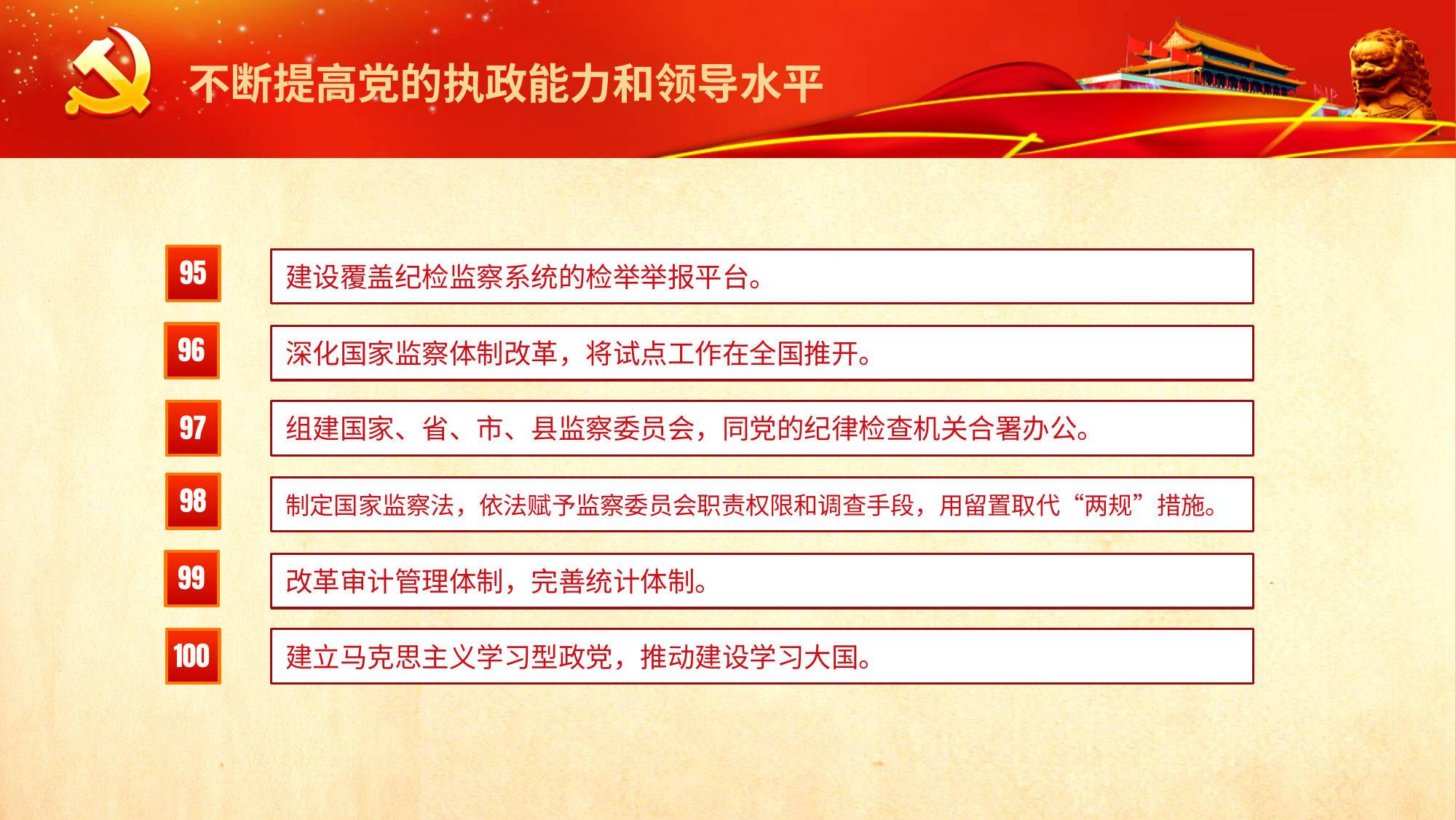

不断提高党的执政能力和领导水平

95
建设覆盖纪检监察系统的检举举报平台。

96
深化国家监察体制改革，将试点工作在全国推开。

97
组建国家、省、市、县监察委员会，同党的纪律检查机关合署办公。

98
制定国家监察法，依法赋予监察委员会职责权限和调查手段，用留置取代“两规”措施。

99
改革审计管理体制，完善统计体制。

100
建立马克思主义学习型政党，推动建设学习大国。